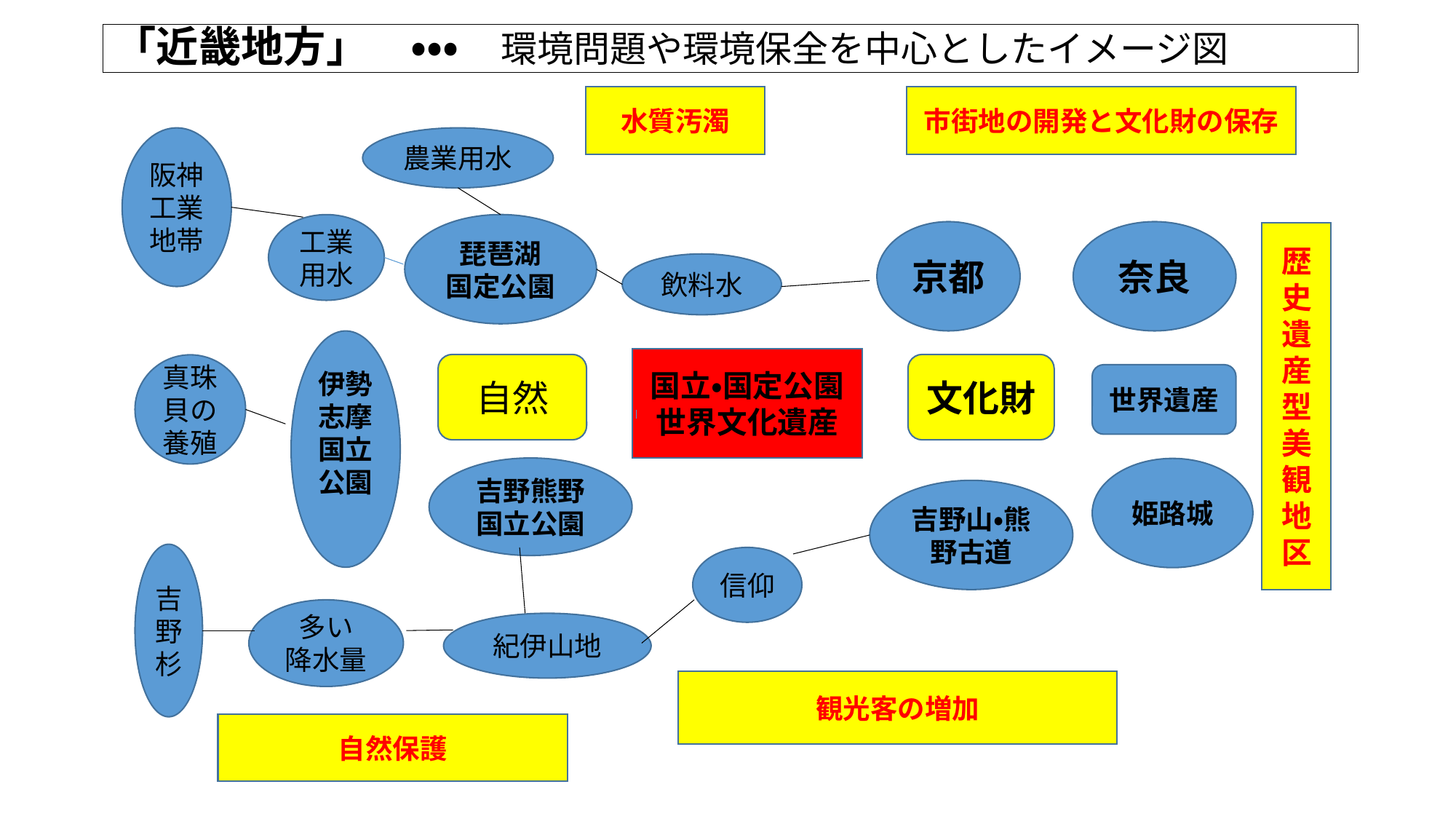

# 「近畿地方」　・・・　環境問題や環境保全を中心としたイメージ図

水質汚濁
市街地の開発と文化財の保存
阪神工業地帯
農業用水
工業用水
琵琶湖
国定公園
京都
奈良
歴史遺産型美観地区
飲料水
伊勢志摩国立公園

国立・国定公園
世界文化遺産
自然
文化財
真珠貝の養殖
世界遺産
吉野熊野国立公園
姫路城
吉野山・熊野古道
吉野杉
信仰
多い
降水量
紀伊山地

観光客の増加

自然保護